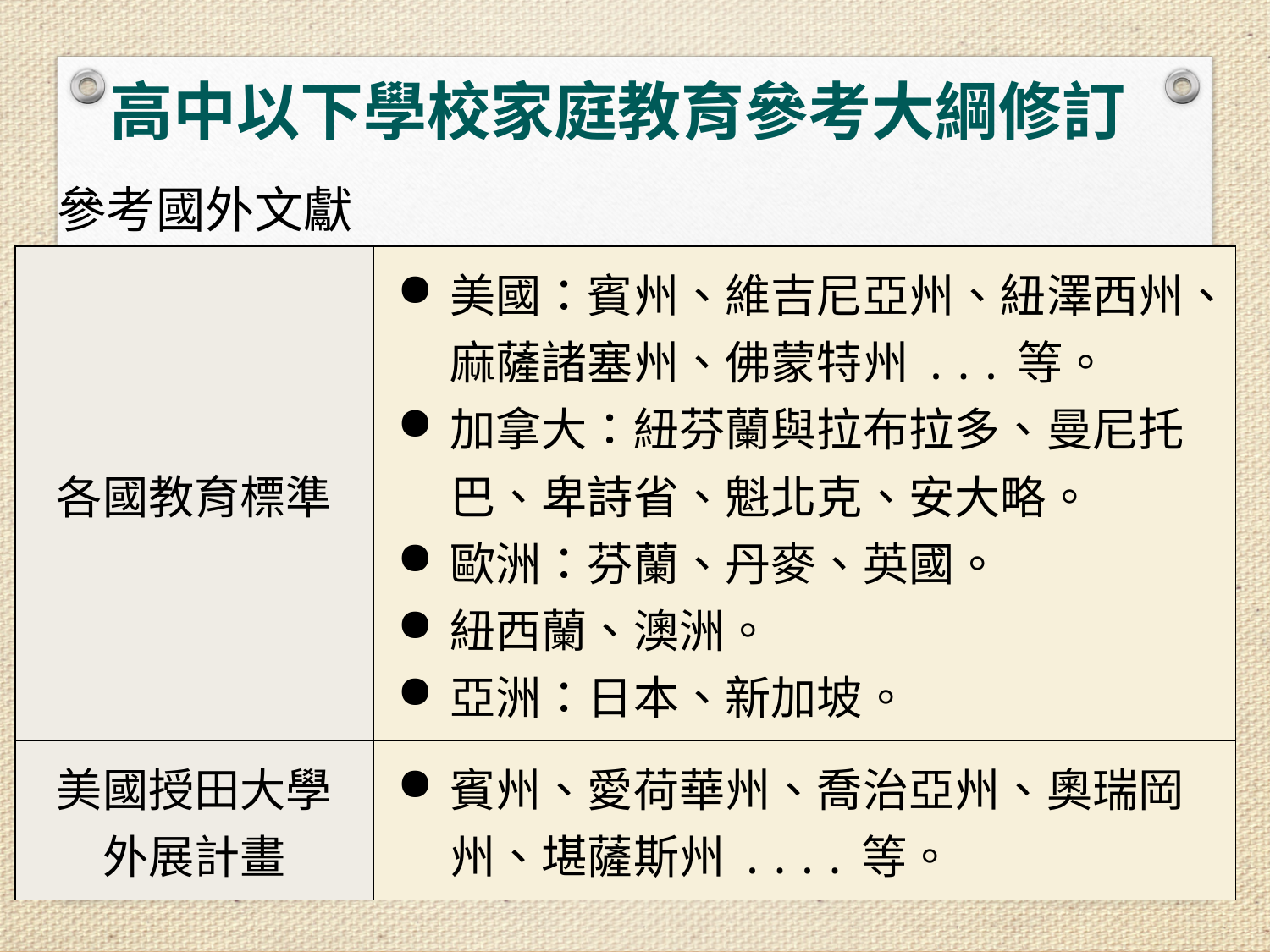

高中以下學校家庭教育參考大綱修訂
參考國外文獻
| 各國教育標準 | 美國：賓州、維吉尼亞州、紐澤西州、麻薩諸塞州、佛蒙特州...等。 加拿大：紐芬蘭與拉布拉多、曼尼托巴、卑詩省、魁北克、安大略。 歐洲：芬蘭、丹麥、英國。 紐西蘭、澳洲。 亞洲：日本、新加坡。 |
| --- | --- |
| 美國授田大學 外展計畫 | 賓州、愛荷華州、喬治亞州、奧瑞岡州、堪薩斯州....等。 |